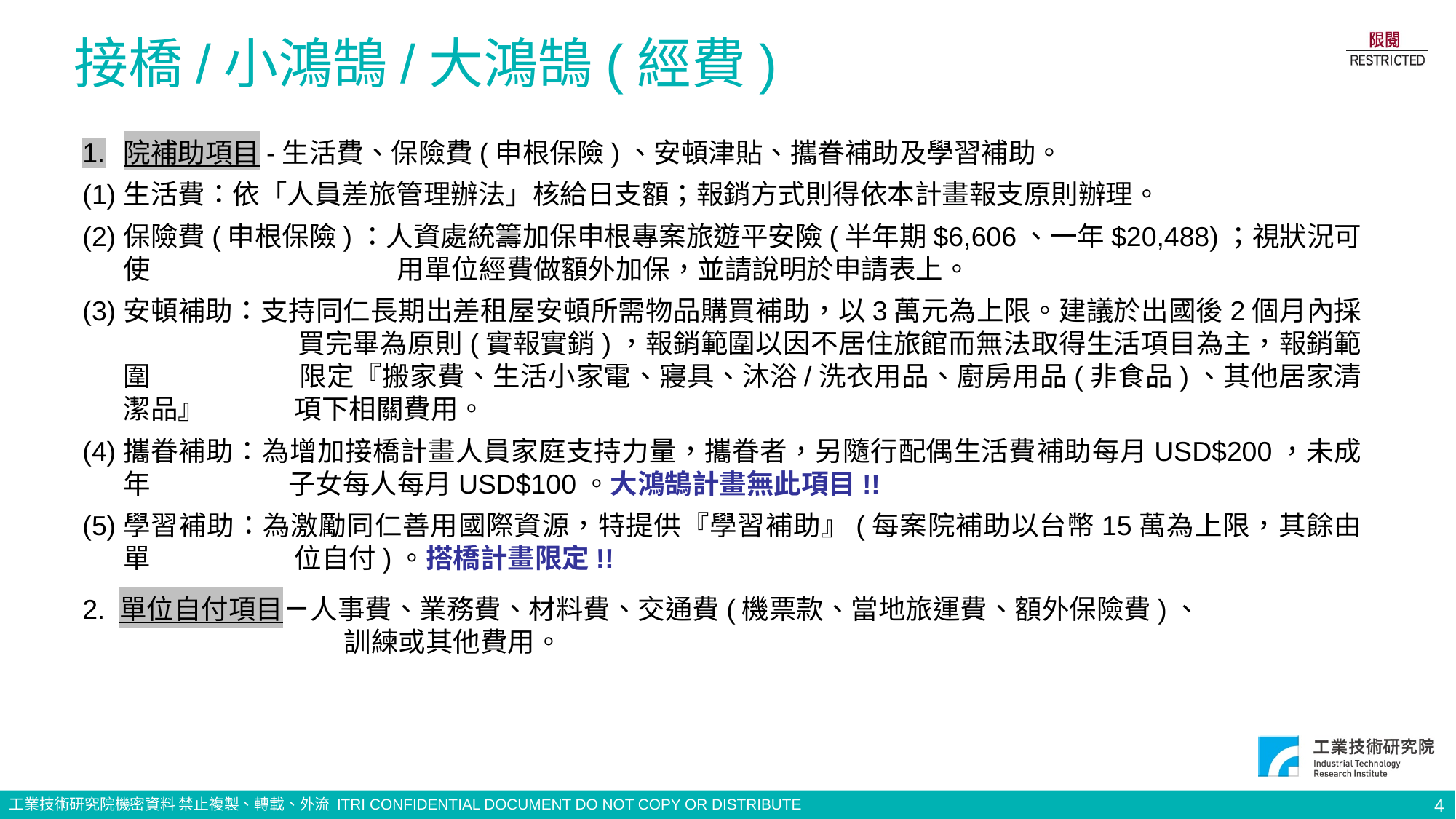

# 接橋/小鴻鵠/大鴻鵠(經費)

院補助項目-生活費、保險費(申根保險)、安頓津貼、攜眷補助及學習補助。
生活費：依「人員差旅管理辦法」核給日支額；報銷方式則得依本計畫報支原則辦理。
保險費(申根保險)：人資處統籌加保申根專案旅遊平安險(半年期$6,606、一年$20,488)；視狀況可使 		         用單位經費做額外加保，並請說明於申請表上。
安頓補助：支持同仁長期出差租屋安頓所需物品購買補助，以3萬元為上限。建議於出國後2個月內採	          買完畢為原則(實報實銷)，報銷範圍以因不居住旅館而無法取得生活項目為主，報銷範圍	          限定『搬家費、生活小家電、寢具、沐浴/洗衣用品、廚房用品(非食品)、其他居家清潔品』   	          項下相關費用。
攜眷補助：為增加接橋計畫人員家庭支持力量，攜眷者，另隨行配偶生活費補助每月USD$200，未成年	         子女每人每月USD$100。大鴻鵠計畫無此項目!!
學習補助：為激勵同仁善用國際資源，特提供『學習補助』(每案院補助以台幣15萬為上限，其餘由單	          位自付)。搭橋計畫限定!!
2. 單位自付項目－人事費、業務費、材料費、交通費(機票款、當地旅運費、額外保險費)、                              		       訓練或其他費用。
4